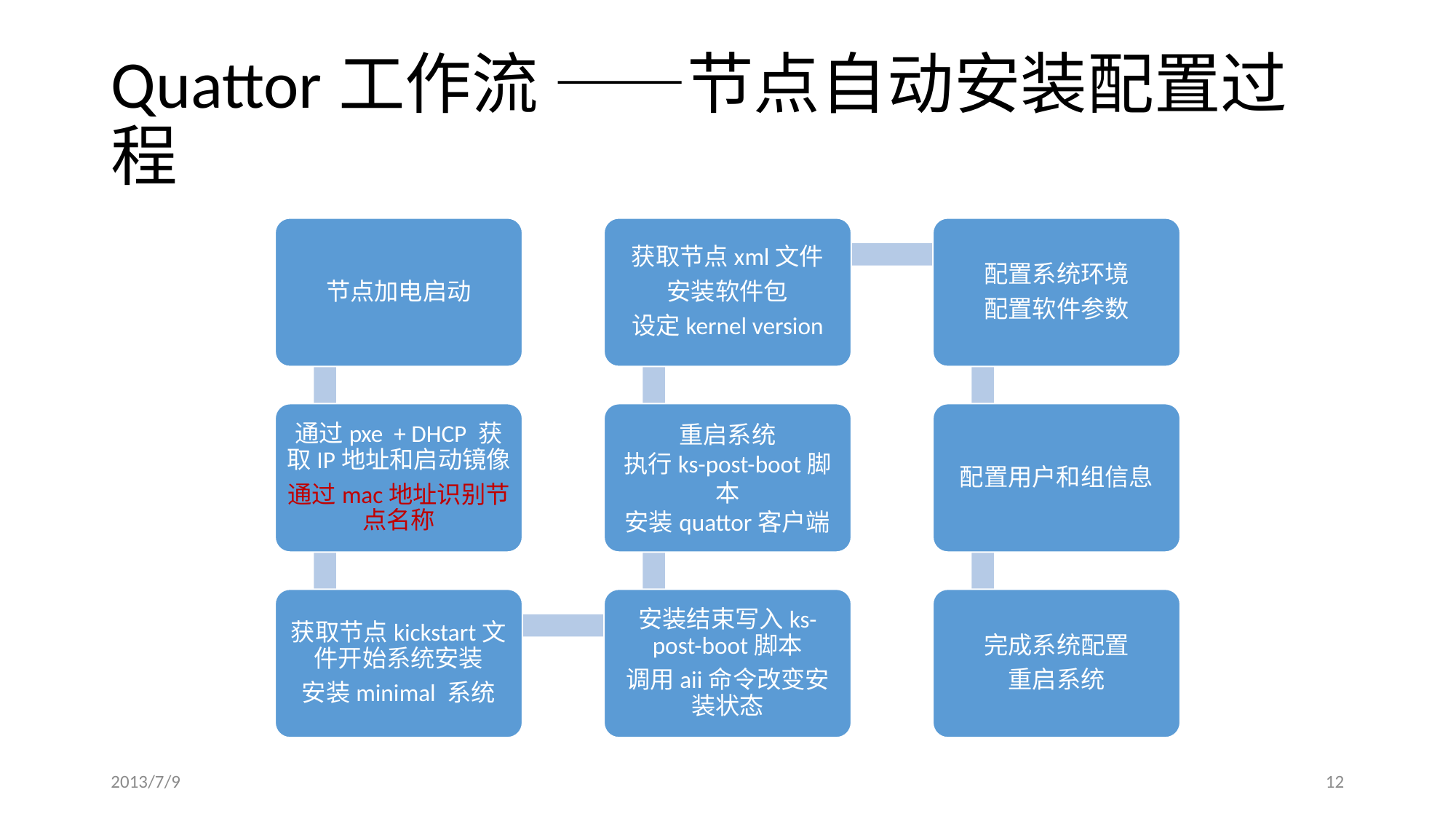

# Quattor工作流 ——节点自动安装配置过程
节点加电启动
获取节点xml文件
安装软件包
设定kernel version
配置系统环境
配置软件参数

通过pxe  + DHCP 获取IP地址和启动镜像
通过mac地址识别节点名称
重启系统
执行ks-post-boot脚本
安装quattor客户端
配置用户和组信息

获取节点kickstart文件开始系统安装
安装minimal 系统
安装结束写入ks-post-boot脚本
调用aii命令改变安装状态
完成系统配置
重启系统

2013/7/9
12